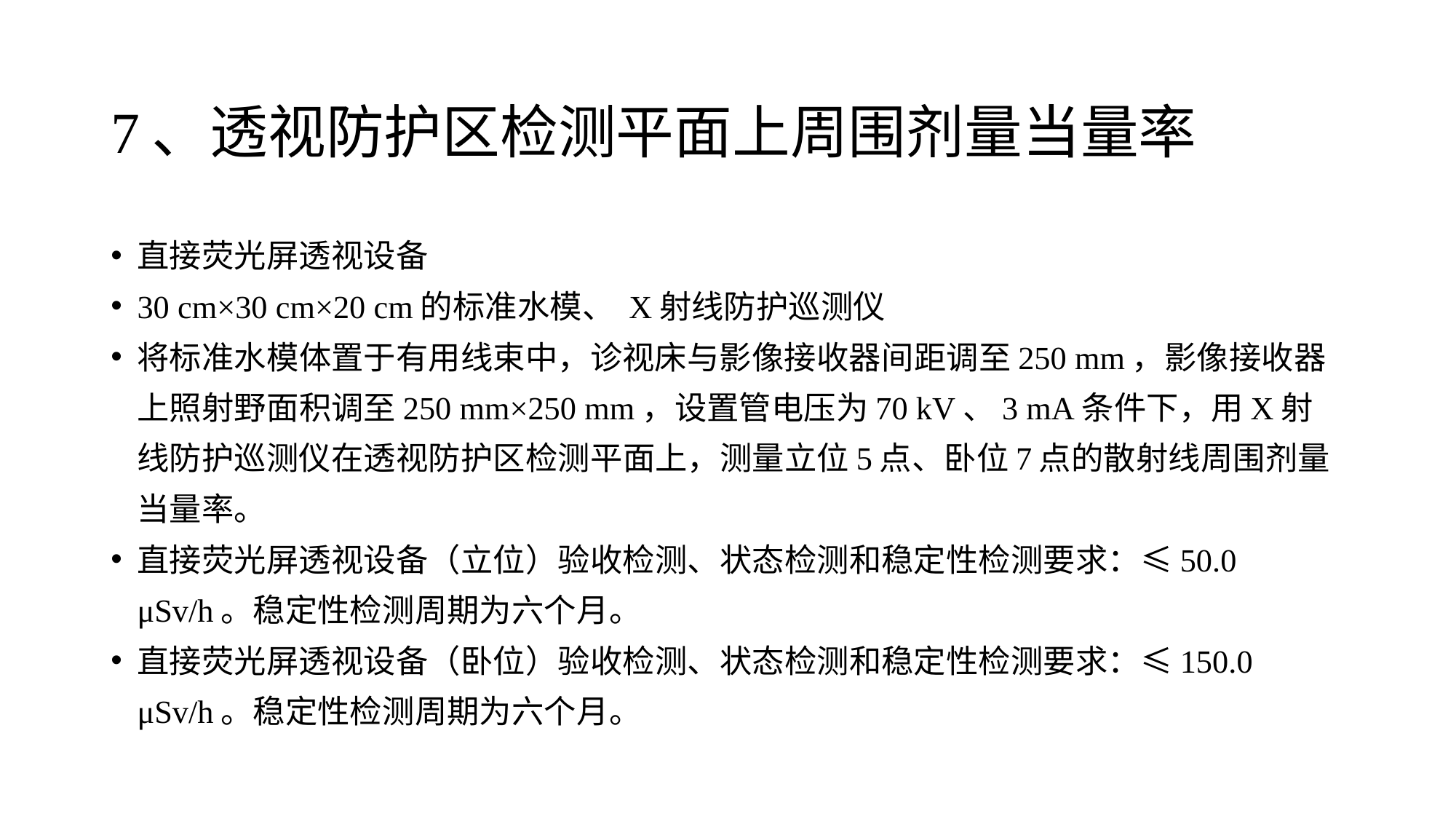

# 7、透视防护区检测平面上周围剂量当量率
直接荧光屏透视设备
30 cm×30 cm×20 cm的标准水模、 X射线防护巡测仪
将标准水模体置于有用线束中，诊视床与影像接收器间距调至250 mm，影像接收器上照射野面积调至250 mm×250 mm，设置管电压为70 kV、3 mA条件下，用X射线防护巡测仪在透视防护区检测平面上，测量立位5点、卧位7点的散射线周围剂量当量率。
直接荧光屏透视设备（立位）验收检测、状态检测和稳定性检测要求：≤50.0 μSv/h。稳定性检测周期为六个月。
直接荧光屏透视设备（卧位）验收检测、状态检测和稳定性检测要求：≤150.0 μSv/h。稳定性检测周期为六个月。